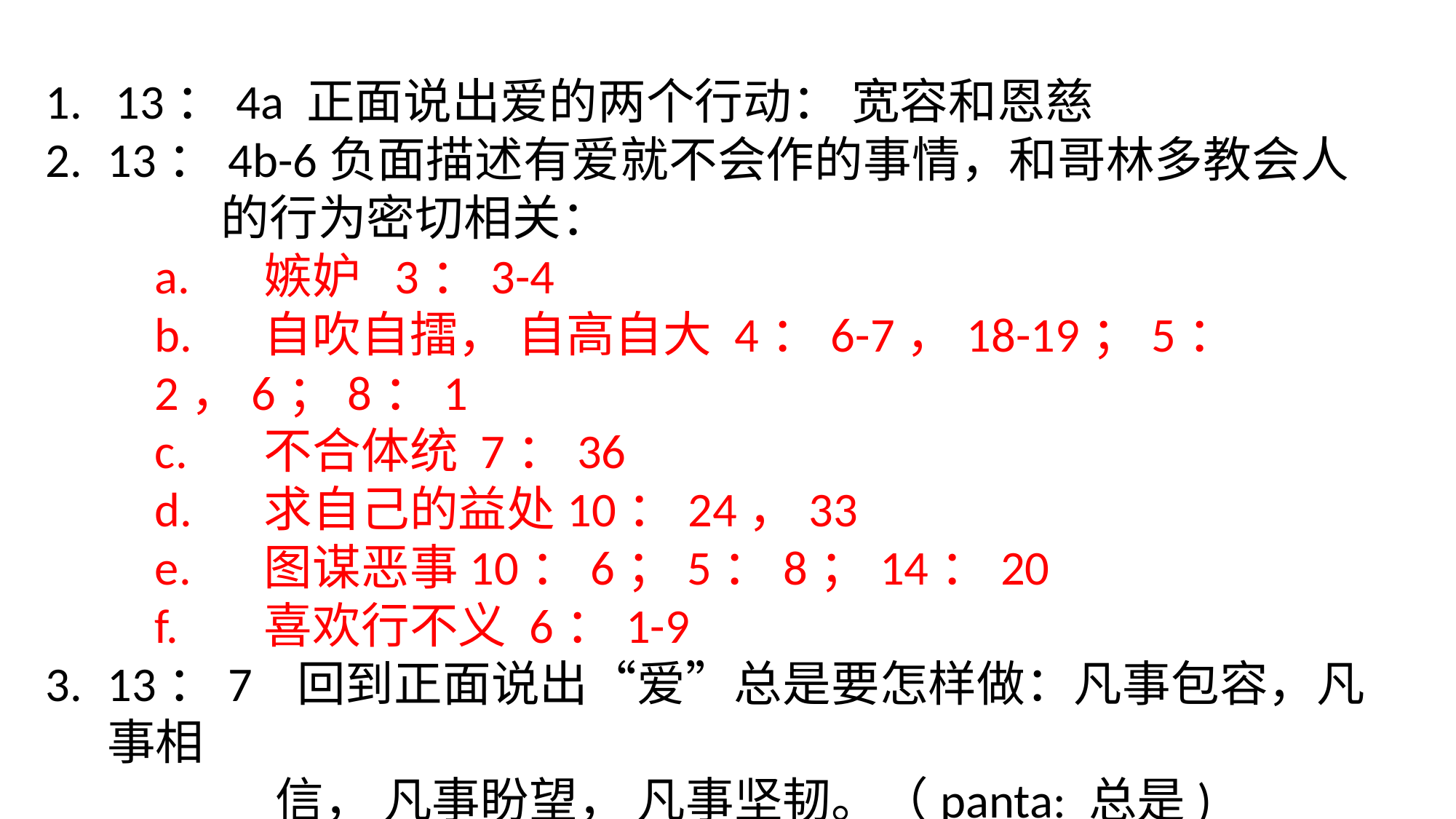

1.   13：4a 正面说出爱的两个行动： 宽容和恩慈
13：4b-6负面描述有爱就不会作的事情，和哥林多教会人
	     的行为密切相关：
a.	嫉妒  3：3-4
b.	自吹自擂， 自高自大 4：6-7，18-19；5：2，6；8：1
c.	不合体统 7：36
d.	求自己的益处10：24，33
e.	图谋恶事10：6；5：8；14：20
f.	喜欢行不义 6：1-9
13：7   回到正面说出“爱”总是要怎样做：凡事包容，凡事相
                    信， 凡事盼望， 凡事坚韧。（panta: 总是)